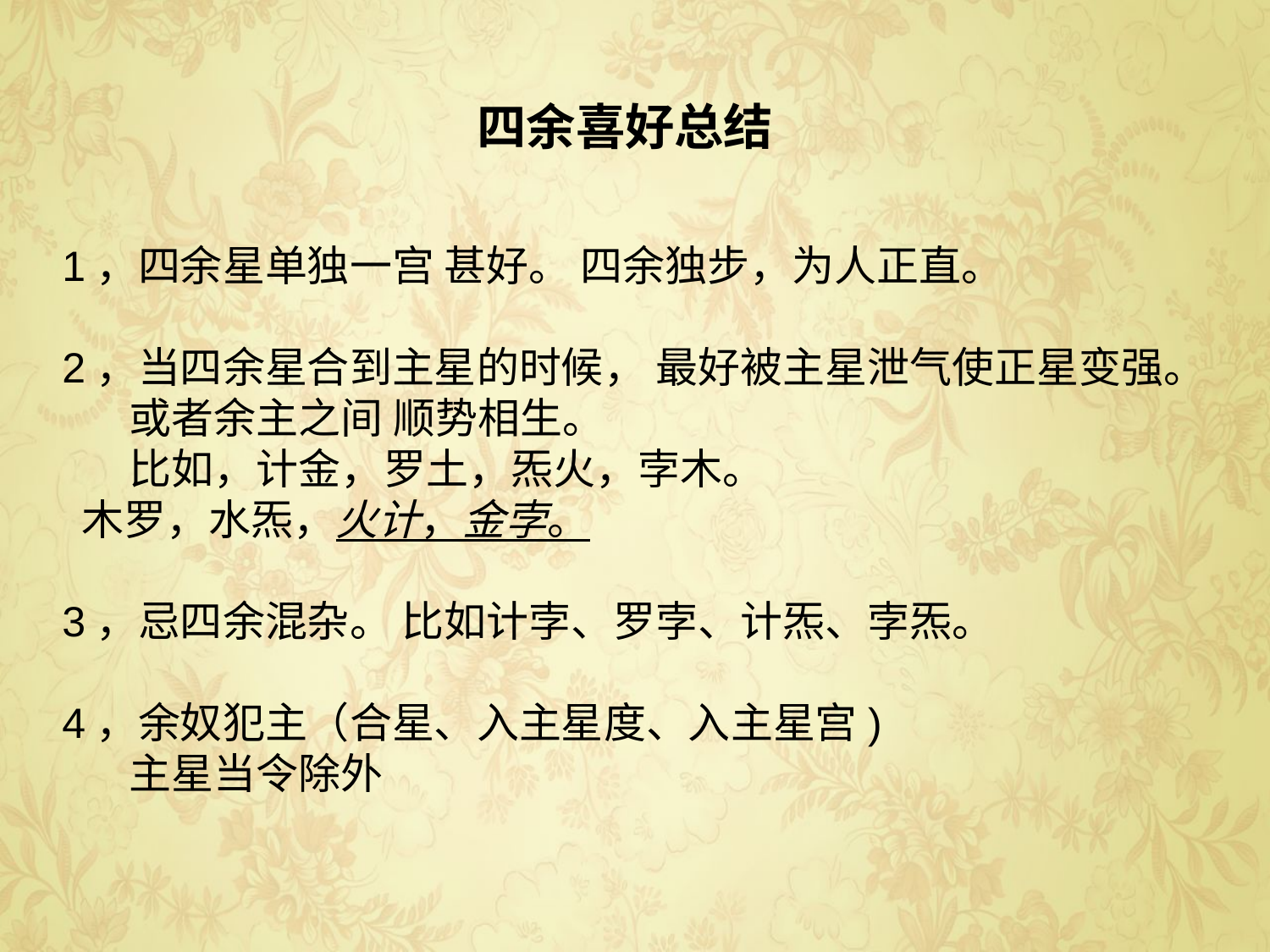

四余喜好总结

1，四余星单独一宫 甚好。 四余独步，为人正直。

2，当四余星合到主星的时候， 最好被主星泄气使正星变强。
      或者余主之间 顺势相生。
      比如，计金，罗土，炁火，孛木。
 木罗，水炁，火计，金孛。

3，忌四余混杂。 比如计孛、罗孛、计炁、孛炁。

4，余奴犯主（合星、入主星度、入主星宫)
      主星当令除外